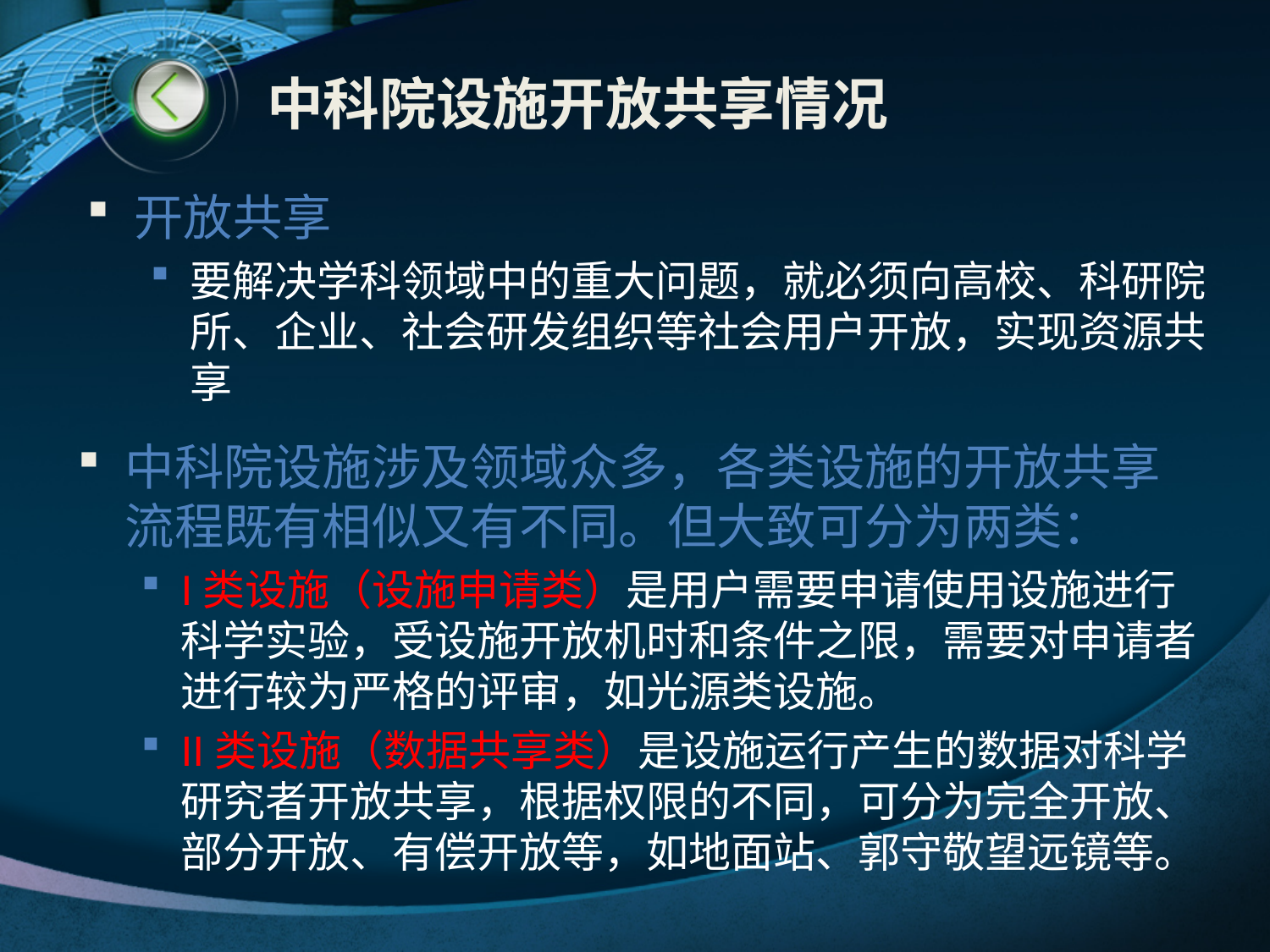

# 中科院设施开放共享情况
开放共享
要解决学科领域中的重大问题，就必须向高校、科研院所、企业、社会研发组织等社会用户开放，实现资源共享
中科院设施涉及领域众多，各类设施的开放共享流程既有相似又有不同。但大致可分为两类：
I类设施（设施申请类）是用户需要申请使用设施进行科学实验，受设施开放机时和条件之限，需要对申请者进行较为严格的评审，如光源类设施。
II类设施（数据共享类）是设施运行产生的数据对科学研究者开放共享，根据权限的不同，可分为完全开放、部分开放、有偿开放等，如地面站、郭守敬望远镜等。